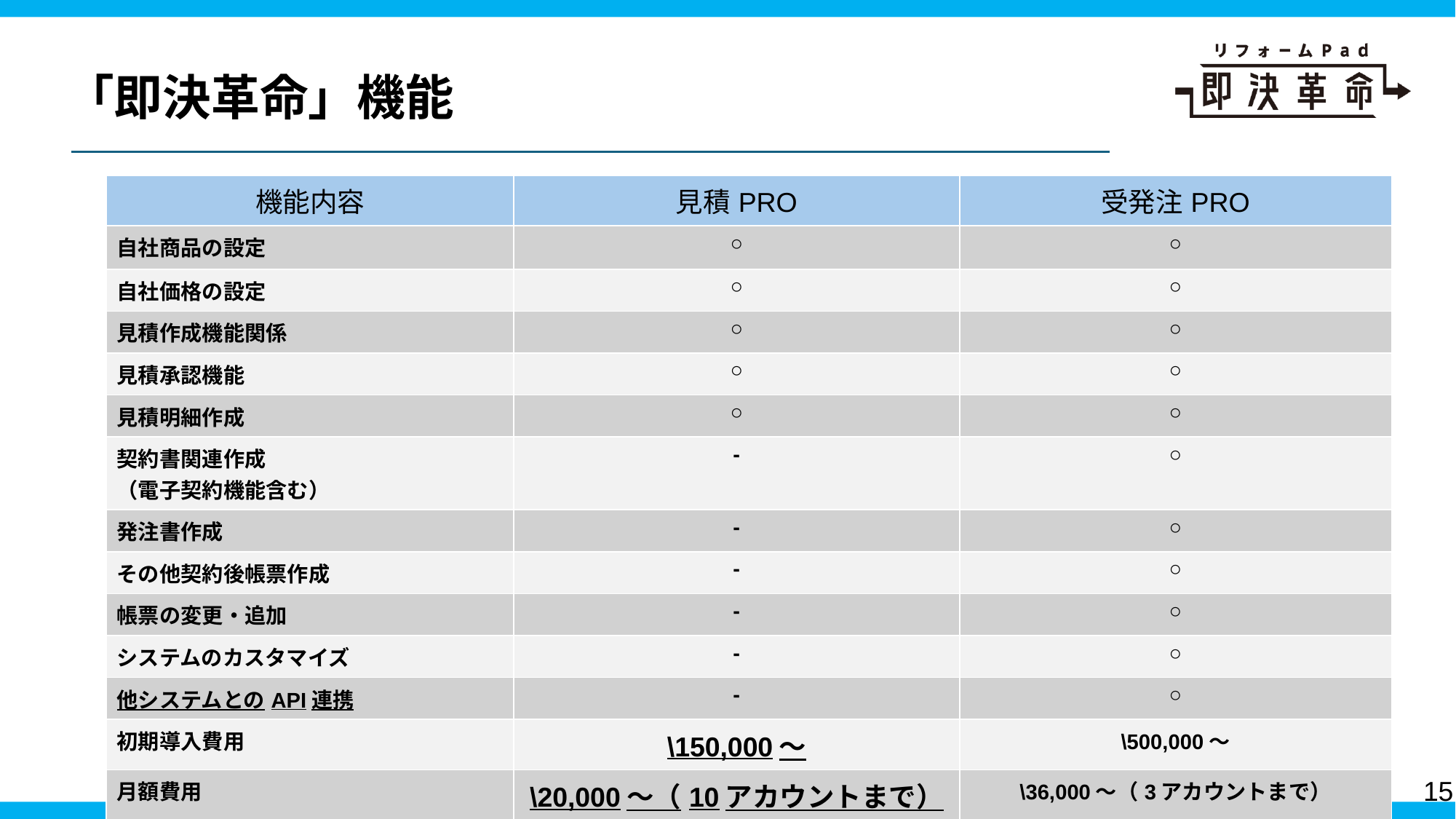

「即決革命」機能
| 機能内容 | 見積PRO | 受発注PRO |
| --- | --- | --- |
| 自社商品の設定 | ○ | ○ |
| 自社価格の設定 | ○ | ○ |
| 見積作成機能関係 | ○ | ○ |
| 見積承認機能 | ○ | ○ |
| 見積明細作成 | ○ | ○ |
| 契約書関連作成 （電子契約機能含む） | - | ○ |
| 発注書作成 | - | ○ |
| その他契約後帳票作成 | - | ○ |
| 帳票の変更・追加 | - | ○ |
| システムのカスタマイズ | - | ○ |
| 他システムとのAPI連携 | - | ○ |
| 初期導入費用 | \150,000～ | \500,000～ |
| 月額費用 | \20,000～（10アカウントまで） | \36,000～（3アカウントまで） |
15